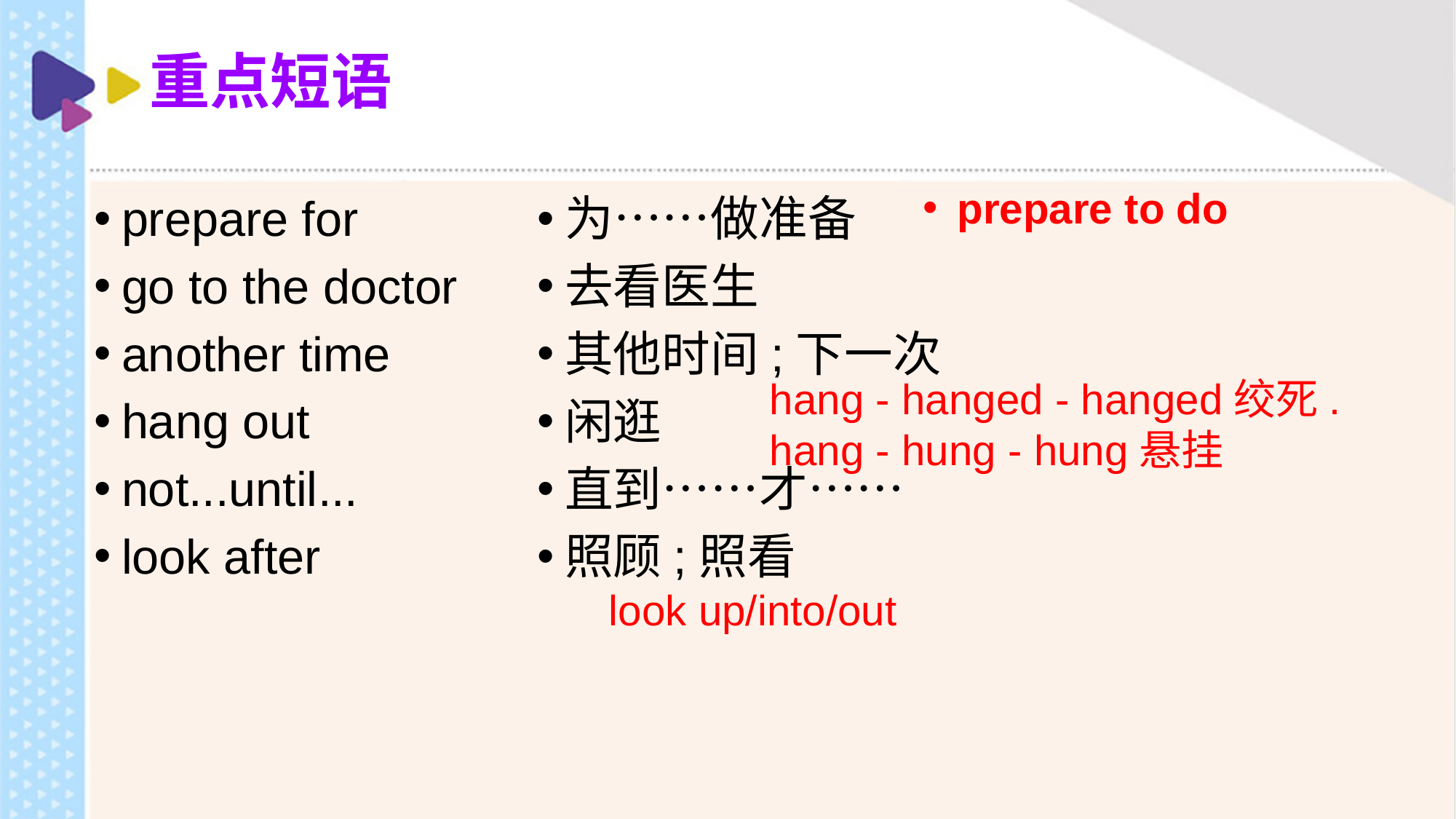

# 重点短语
prepare to do
prepare for
go to the doctor
another time
hang out
not...until...
look after
为……做准备
去看医生
其他时间;下一次
闲逛
直到……才……
照顾;照看
hang - hanged - hanged绞死.
hang - hung - hung悬挂
 look up/into/out